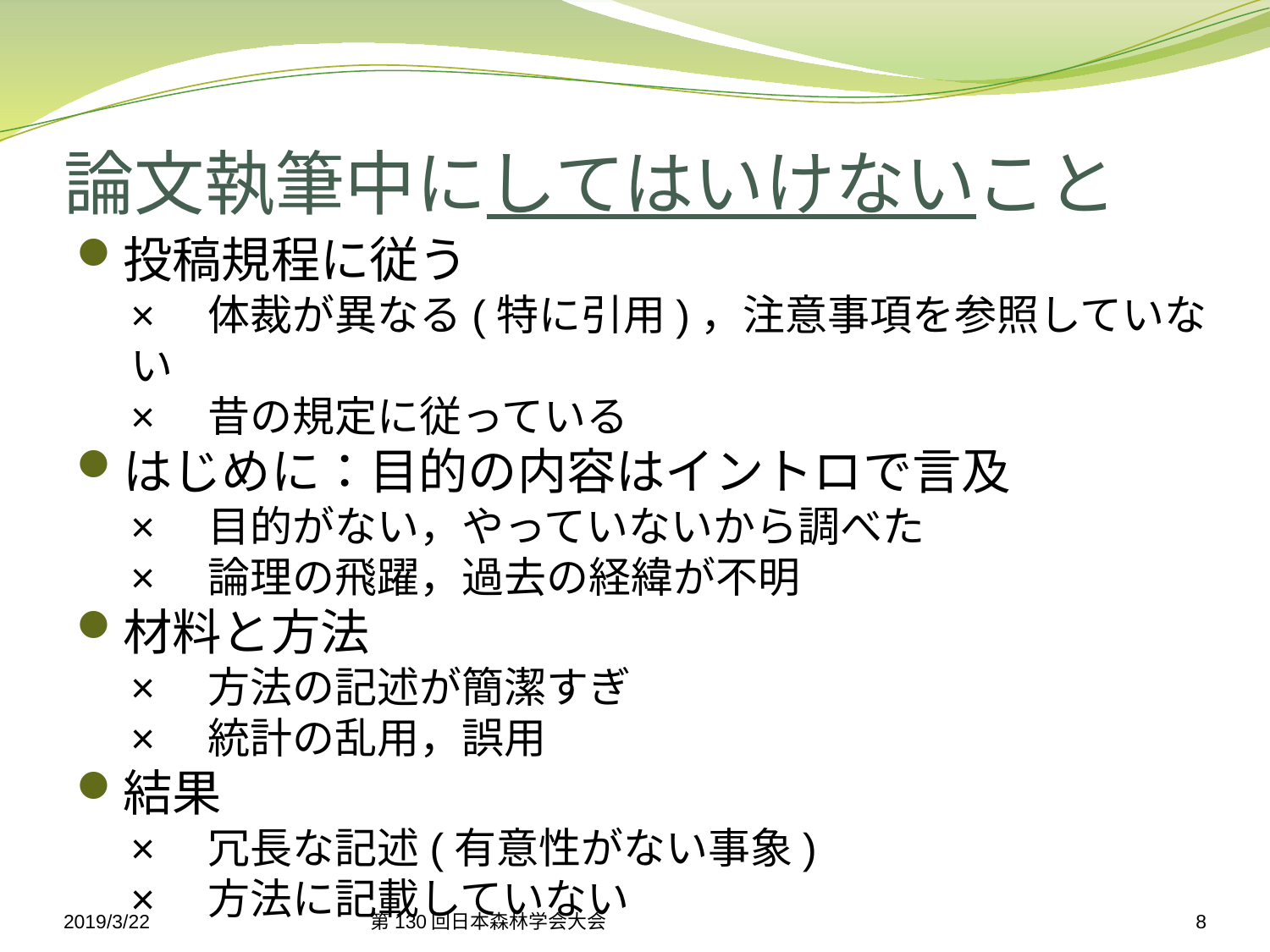

# 論文執筆中にしてはいけないこと
投稿規程に従う
×　体裁が異なる(特に引用)，注意事項を参照していない
×　昔の規定に従っている
はじめに：目的の内容はイントロで言及
×　目的がない，やっていないから調べた
×　論理の飛躍，過去の経緯が不明
材料と方法
×　方法の記述が簡潔すぎ
×　統計の乱用，誤用
結果
×　冗長な記述(有意性がない事象)
×　方法に記載していない

2019/3/22
第130回日本森林学会大会
8